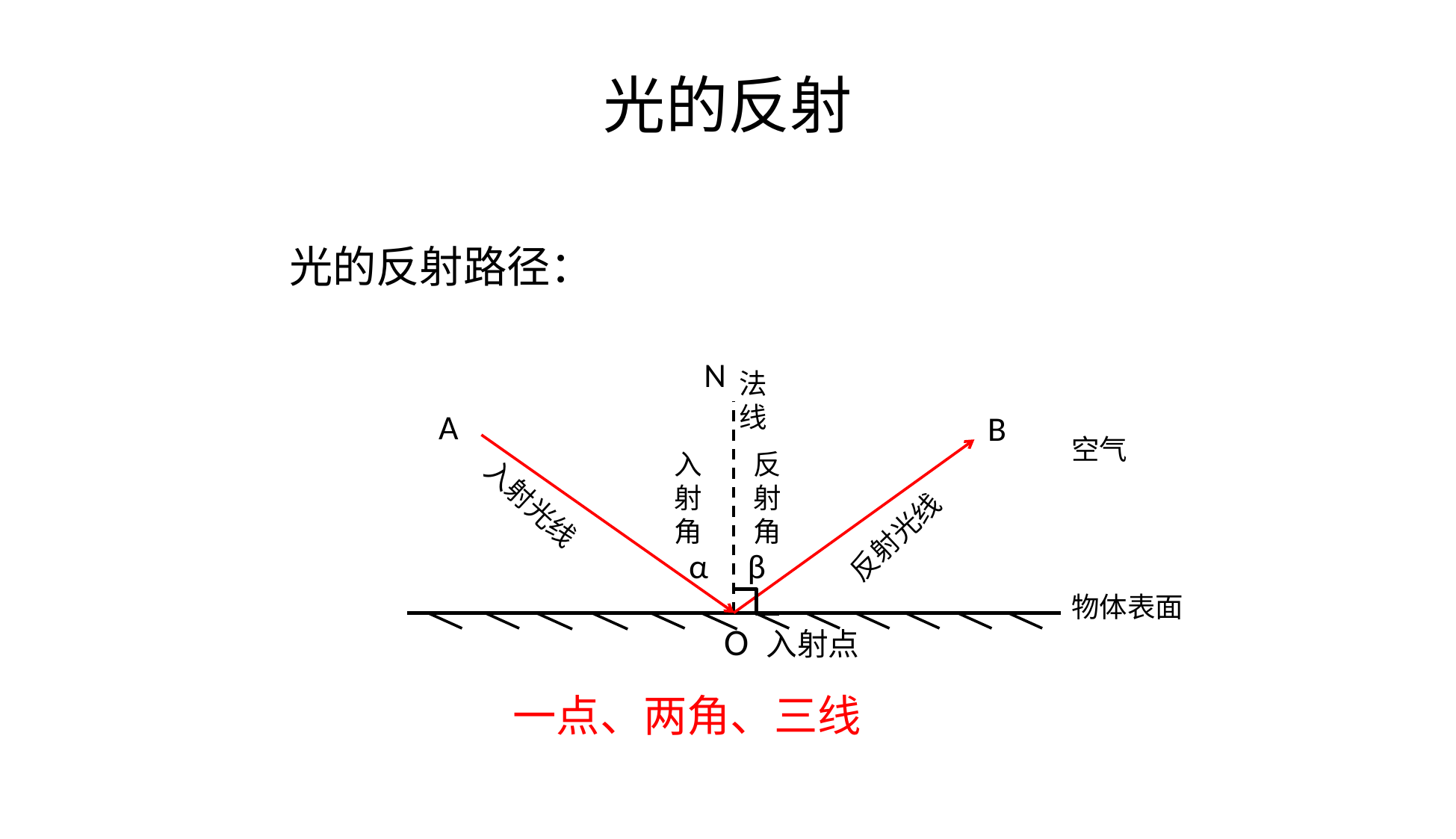

# 光的反射
光的反射路径：
N
法线
A
B
空气
入射角
反射角
反射光线
入射光线
α
β
物体表面
O 入射点
一点、两角、三线